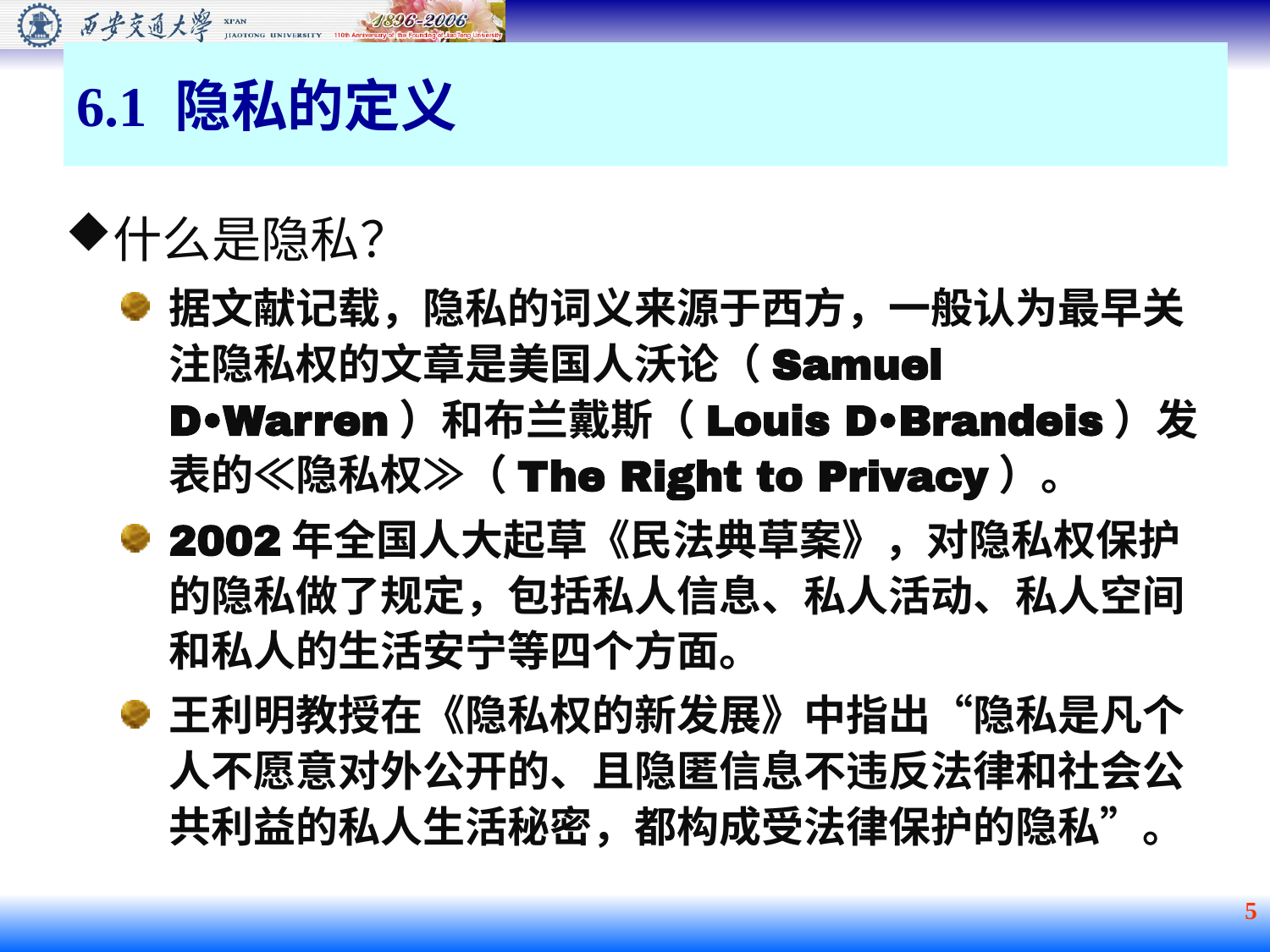

6.1 隐私的定义
什么是隐私？
据文献记载，隐私的词义来源于西方，一般认为最早关注隐私权的文章是美国人沃论（Samuel D•Warren）和布兰戴斯（Louis D•Brandeis）发表的≪隐私权≫（The Right to Privacy）。
2002年全国人大起草《民法典草案》，对隐私权保护的隐私做了规定，包括私人信息、私人活动、私人空间和私人的生活安宁等四个方面。
王利明教授在《隐私权的新发展》中指出“隐私是凡个人不愿意对外公开的、且隐匿信息不违反法律和社会公共利益的私人生活秘密，都构成受法律保护的隐私”。
 5